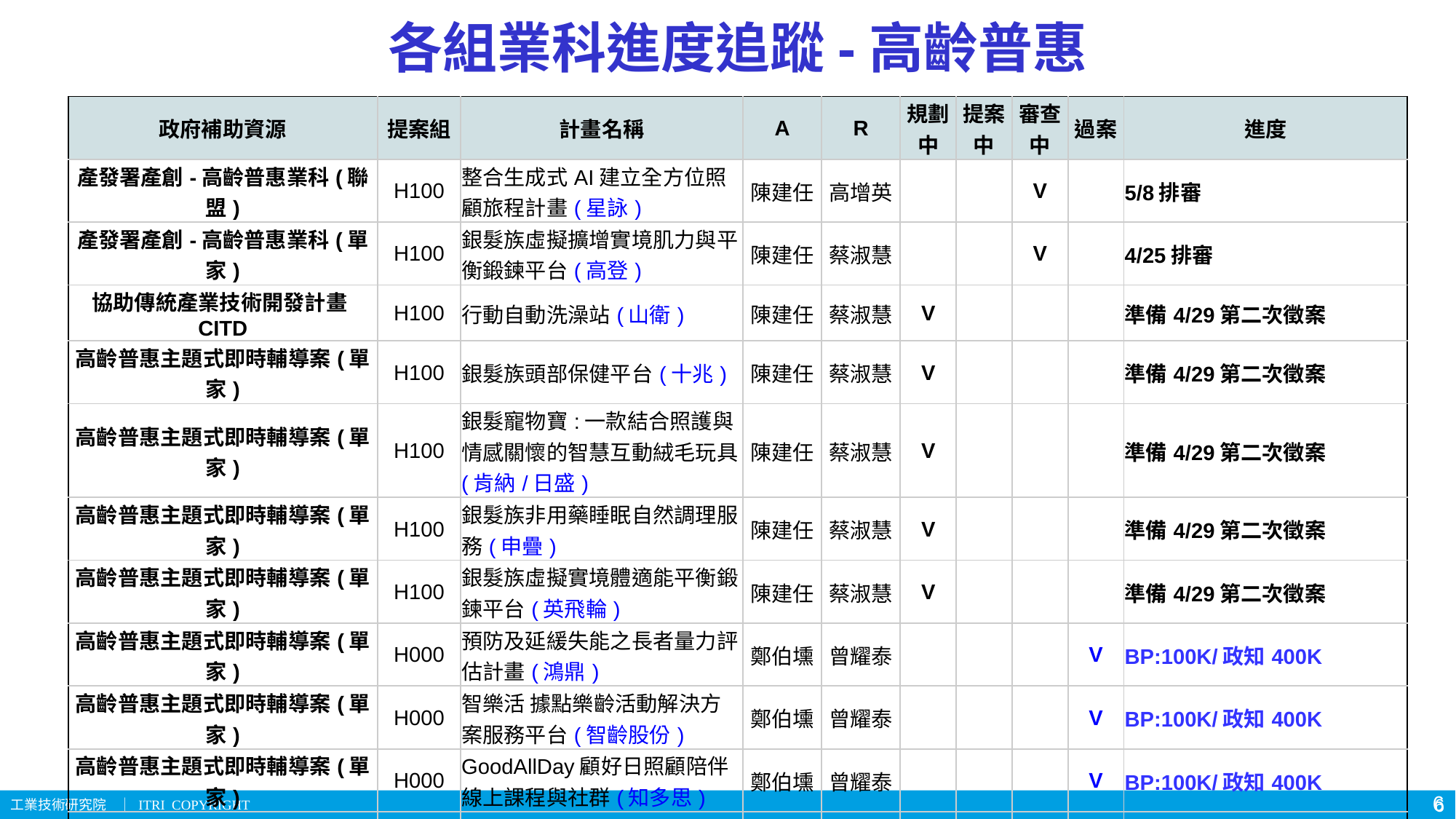

# 各組業科進度追蹤-高齡普惠
| 政府補助資源 | 提案組 | 計畫名稱 | A | R | 規劃中 | 提案中 | 審查中 | 過案 | 進度 |
| --- | --- | --- | --- | --- | --- | --- | --- | --- | --- |
| 產發署產創-高齡普惠業科(聯盟) | H100 | 整合生成式AI建立全方位照顧旅程計畫(星詠) | 陳建任 | 高增英 |  |  | V |  | 5/8排審 |
| 產發署產創-高齡普惠業科(單家) | H100 | 銀髮族虛擬擴增實境肌力與平衡鍛鍊平台(高登) | 陳建任 | 蔡淑慧 |  |  | V |  | 4/25排審 |
| 協助傳統產業技術開發計畫CITD | H100 | 行動自動洗澡站(山衛) | 陳建任 | 蔡淑慧 | V |  |  |  | 準備4/29第二次徵案 |
| 高齡普惠主題式即時輔導案(單家) | H100 | 銀髮族頭部保健平台(十兆) | 陳建任 | 蔡淑慧 | V |  |  |  | 準備4/29第二次徵案 |
| 高齡普惠主題式即時輔導案(單家) | H100 | 銀髮寵物寶:一款結合照護與情感關懷的智慧互動絨毛玩具(肯納/日盛) | 陳建任 | 蔡淑慧 | V |  |  |  | 準備4/29第二次徵案 |
| 高齡普惠主題式即時輔導案(單家) | H100 | 銀髮族非用藥睡眠自然調理服務(申疊) | 陳建任 | 蔡淑慧 | V |  |  |  | 準備4/29第二次徵案 |
| 高齡普惠主題式即時輔導案(單家) | H100 | 銀髮族虛擬實境體適能平衡鍛鍊平台(英飛輪) | 陳建任 | 蔡淑慧 | V |  |  |  | 準備4/29第二次徵案 |
| 高齡普惠主題式即時輔導案(單家) | H000 | 預防及延緩失能之長者量力評估計畫(鴻鼎) | 鄭伯壎 | 曾耀泰 |  |  |  | V | BP:100K/政知400K |
| 高齡普惠主題式即時輔導案(單家) | H000 | 智樂活 據點樂齡活動解決方案服務平台(智齡股份) | 鄭伯壎 | 曾耀泰 |  |  |  | V | BP:100K/政知400K |
| 高齡普惠主題式即時輔導案(單家) | H000 | GoodAllDay顧好日照顧陪伴線上課程與社群(知多思) | 鄭伯壎 | 曾耀泰 |  |  |  | V | BP:100K/政知400K |
| 高齡普惠主題式即時輔導案(場域) | H000 | AI長照場域照護機器人(芝程) | 鄭伯壎 | 曾耀泰 |  |  |  | V | BP:1,500K/政知1,500K |
| 協助傳統產業技術開發計畫CITD | H100 | 智慧藥局一站式銀髮族精準照護補給站(欣辰) | 陳建任 | 蔡淑慧 |  |  | V |  | 待PO資格審查結果。 |
6